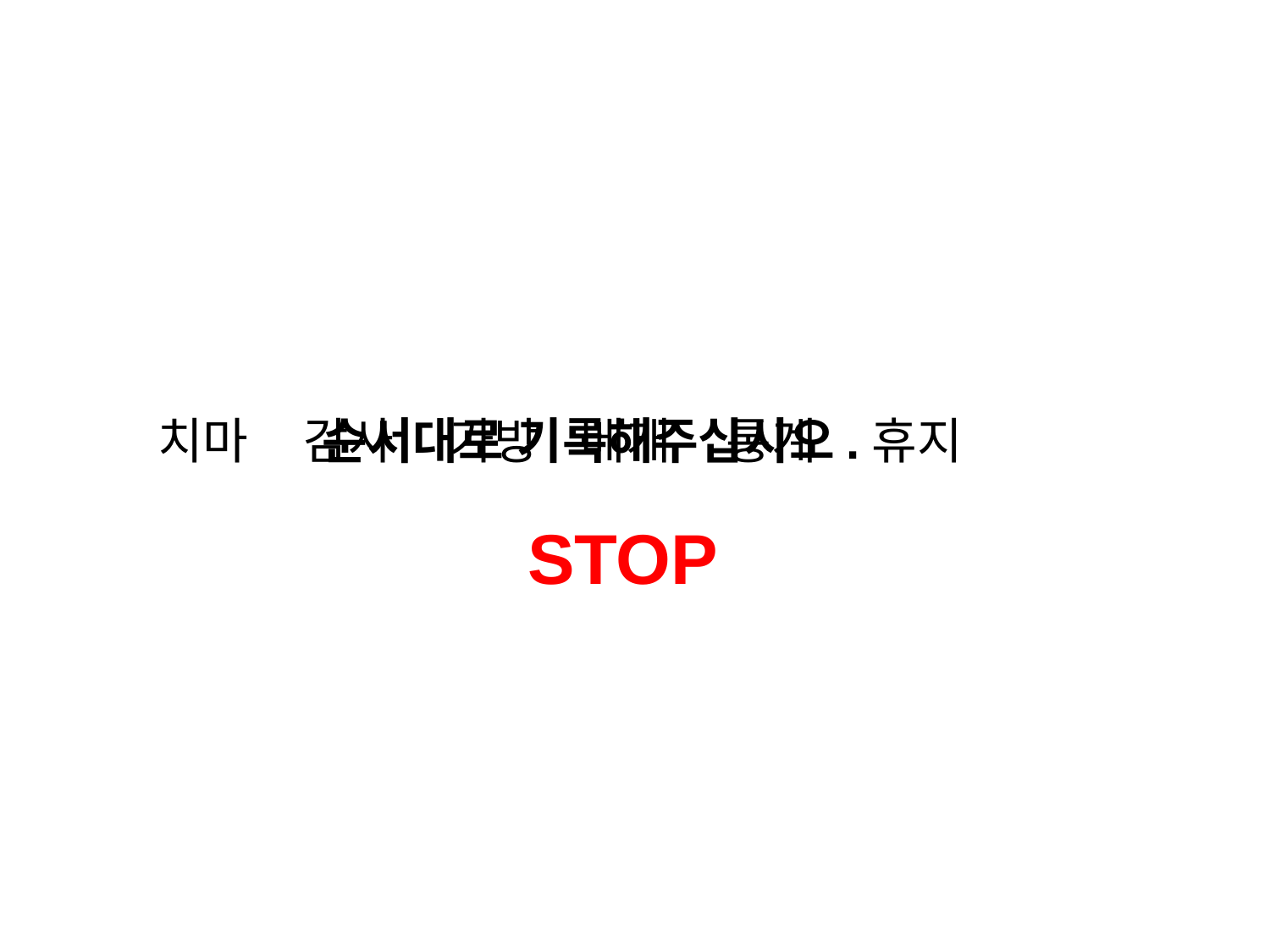

치마    감사    가방   베개    통계    휴지
순서대로 기록해주십시오.
STOP